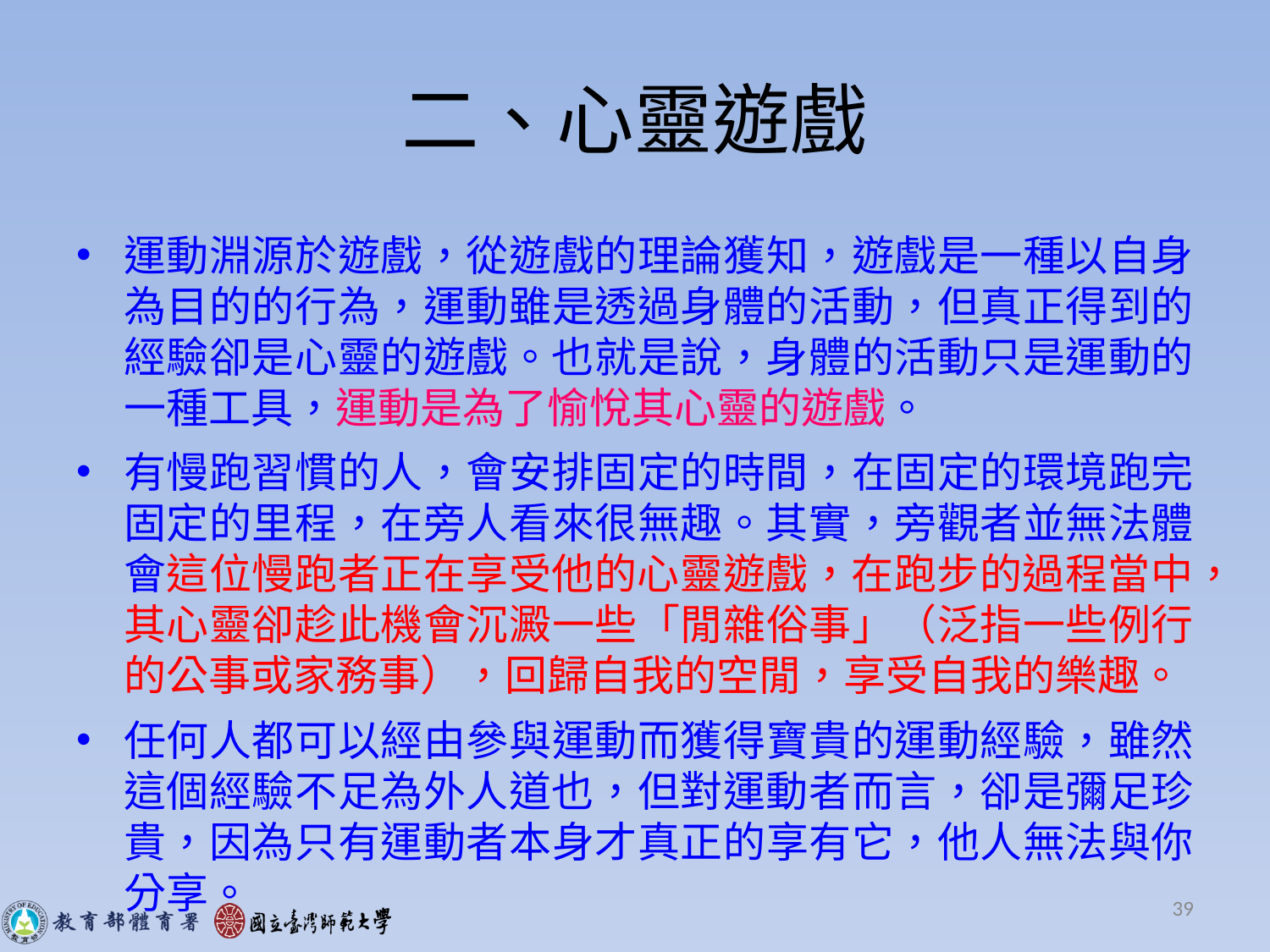

# 二、心靈遊戲
運動淵源於遊戲，從遊戲的理論獲知，遊戲是一種以自身為目的的行為，運動雖是透過身體的活動，但真正得到的經驗卻是心靈的遊戲。也就是說，身體的活動只是運動的一種工具，運動是為了愉悅其心靈的遊戲。
有慢跑習慣的人，會安排固定的時間，在固定的環境跑完固定的里程，在旁人看來很無趣。其實，旁觀者並無法體會這位慢跑者正在享受他的心靈遊戲，在跑步的過程當中，其心靈卻趁此機會沉澱一些「閒雜俗事」（泛指一些例行的公事或家務事），回歸自我的空閒，享受自我的樂趣。
任何人都可以經由參與運動而獲得寶貴的運動經驗，雖然這個經驗不足為外人道也，但對運動者而言，卻是彌足珍貴，因為只有運動者本身才真正的享有它，他人無法與你分享。

39